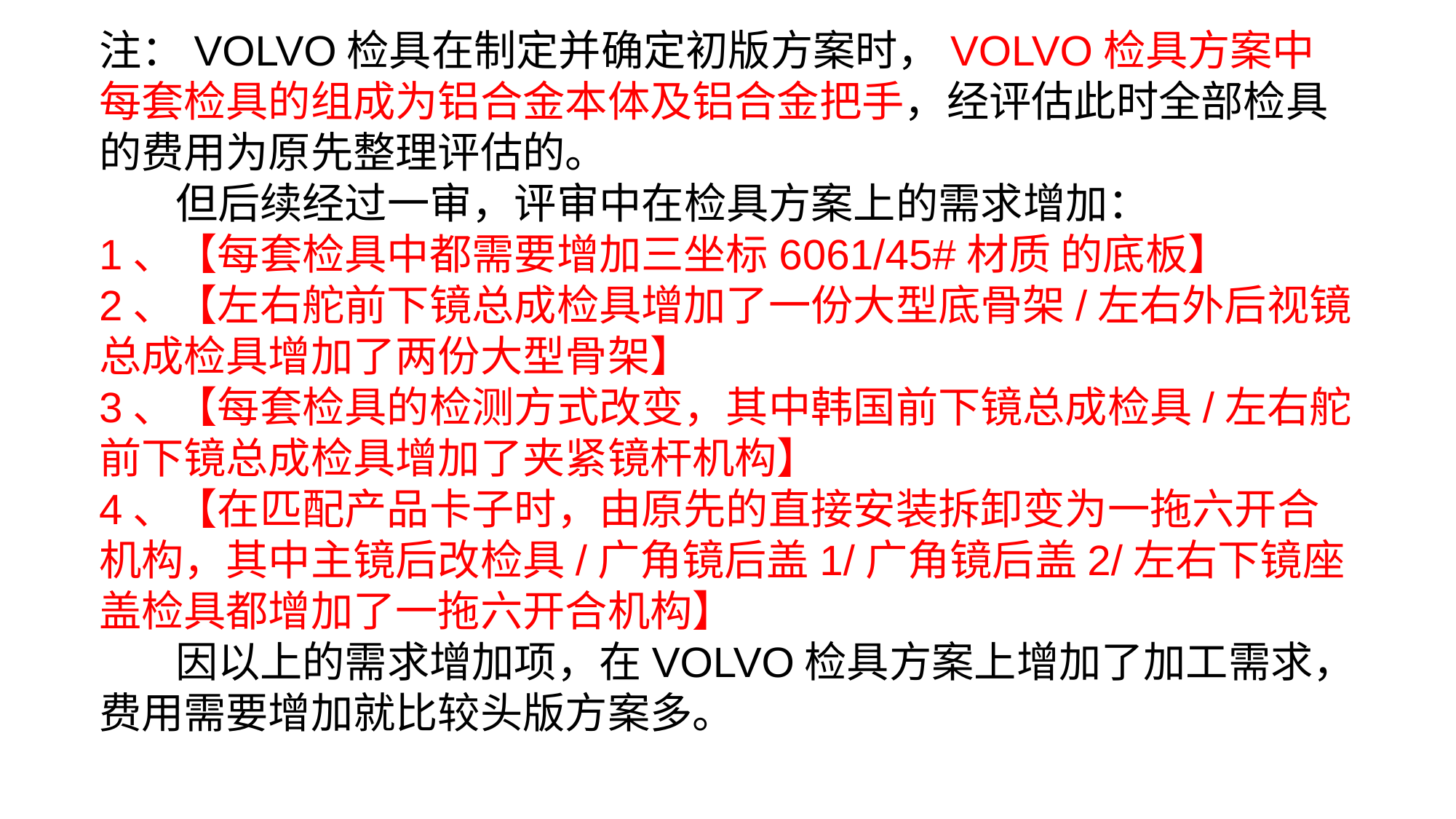

注：VOLVO检具在制定并确定初版方案时，VOLVO检具方案中每套检具的组成为铝合金本体及铝合金把手，经评估此时全部检具的费用为原先整理评估的。
       但后续经过一审，评审中在检具方案上的需求增加：
1、【每套检具中都需要增加三坐标6061/45#材质 的底板】
2、【左右舵前下镜总成检具增加了一份大型底骨架/左右外后视镜总成检具增加了两份大型骨架】
3、【每套检具的检测方式改变，其中韩国前下镜总成检具/左右舵前下镜总成检具增加了夹紧镜杆机构】
4、【在匹配产品卡子时，由原先的直接安装拆卸变为一拖六开合机构，其中主镜后改检具/广角镜后盖1/广角镜后盖2/左右下镜座盖检具都增加了一拖六开合机构】
       因以上的需求增加项，在VOLVO检具方案上增加了加工需求，费用需要增加就比较头版方案多。